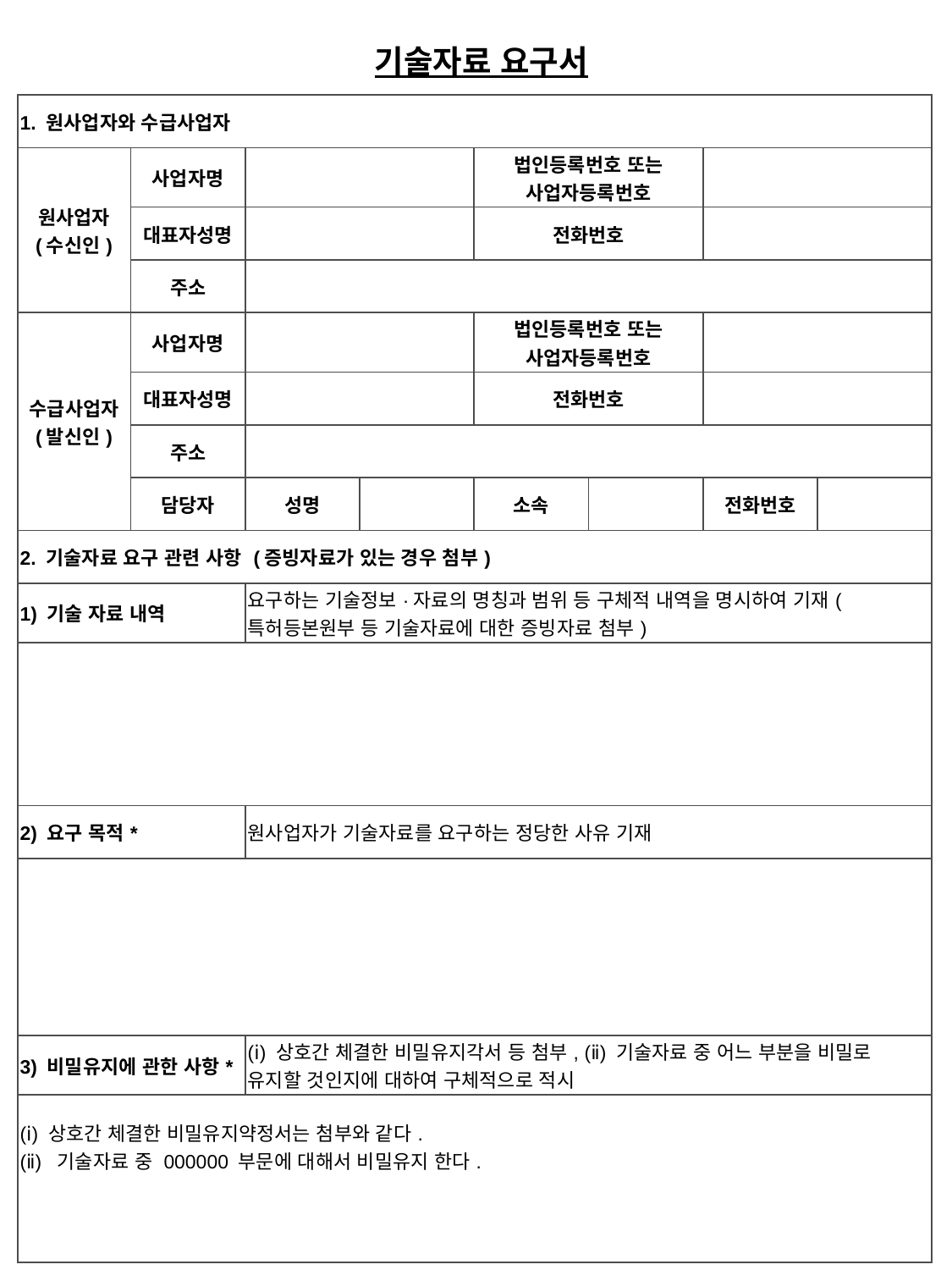

기술자료 요구서
| 1. 원사업자와 수급사업자 |  |  |  |  |  |  |  |
| --- | --- | --- | --- | --- | --- | --- | --- |
| 원사업자 (수신인) | 사업자명 |  |  | 법인등록번호 또는 사업자등록번호 |  |  |  |
|  | 대표자성명 |  |  | 전화번호 |  |  |  |
|  | 주소 |  |  |  |  |  |  |
| 수급사업자 (발신인) | 사업자명 |  |  | 법인등록번호 또는 사업자등록번호 |  |  |  |
|  | 대표자성명 |  |  | 전화번호 |  |  |  |
|  | 주소 |  |  |  |  |  |  |
|  | 담당자 | 성명 |  | 소속 |  | 전화번호 |  |
| 2. 기술자료 요구 관련 사항 (증빙자료가 있는 경우 첨부) |  |  |  |  |  |  |  |
| 1) 기술 자료 내역 |  | 요구하는 기술정보·자료의 명칭과 범위 등 구체적 내역을 명시하여 기재(특허등본원부 등 기술자료에 대한 증빙자료 첨부) |  |  |  |  |  |
|  |  |  |  |  |  |  |  |
| 2) 요구 목적\* |  | 원사업자가 기술자료를 요구하는 정당한 사유 기재 |  |  |  |  |  |
|  |  |  |  |  |  |  |  |
| 3) 비밀유지에 관한 사항\* |  | (ⅰ) 상호간 체결한 비밀유지각서 등 첨부, (ⅱ) 기술자료 중 어느 부분을 비밀로 유지할 것인지에 대하여 구체적으로 적시 |  |  |  |  |  |
| (ⅰ) 상호간 체결한 비밀유지약정서는 첨부와 같다. (ⅱ) 기술자료 중 000000 부문에 대해서 비밀유지 한다. |  |  |  |  |  |  |  |